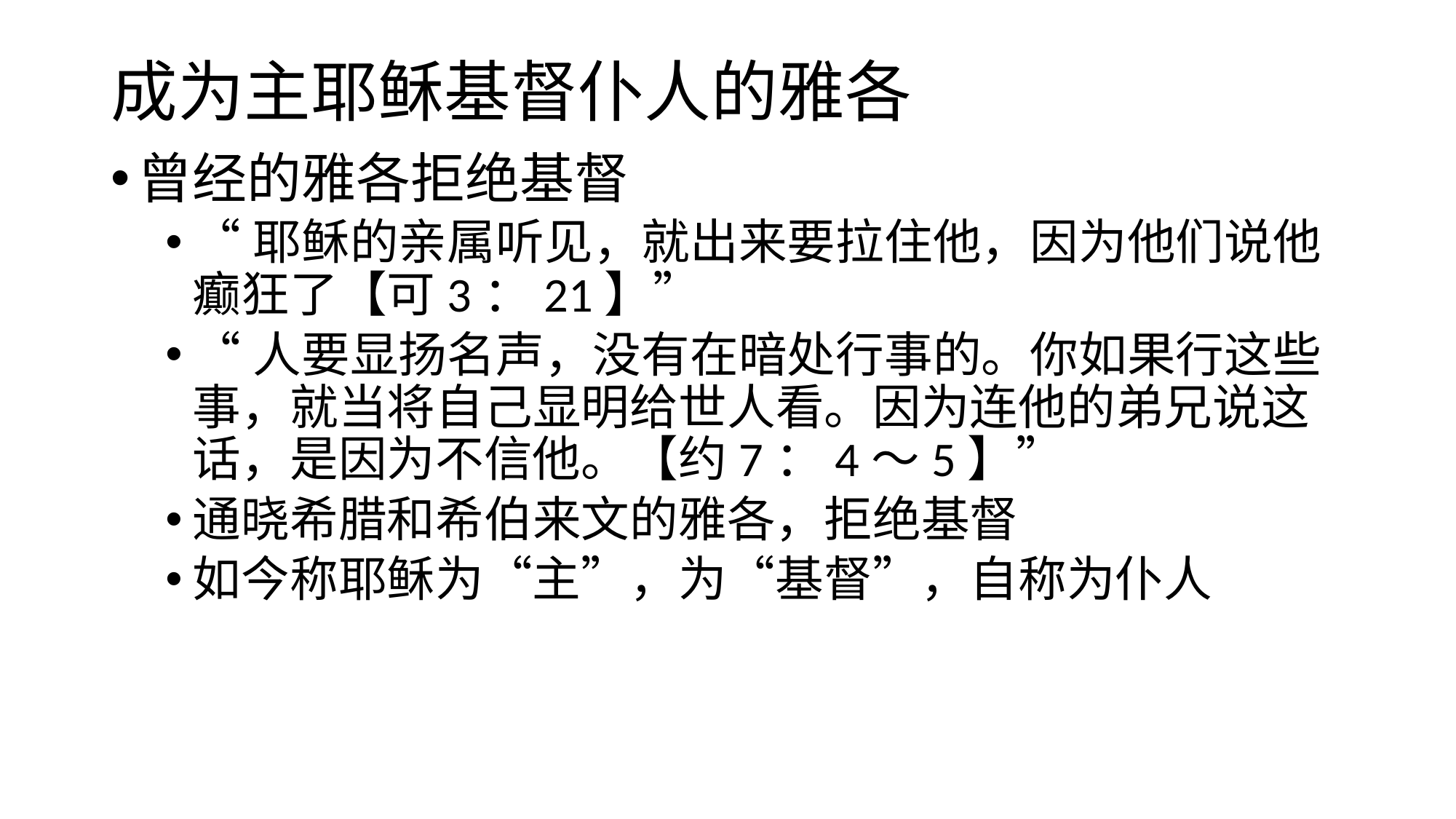

# 成为主耶稣基督仆人的雅各
曾经的雅各拒绝基督
“耶稣的亲属听见，就出来要拉住他，因为他们说他癫狂了【可3：21】”
“人要显扬名声，没有在暗处行事的。你如果行这些事，就当将自己显明给世人看。因为连他的弟兄说这话，是因为不信他。【约7：4～5】”
通晓希腊和希伯来文的雅各，拒绝基督
如今称耶稣为“主”，为“基督”，自称为仆人